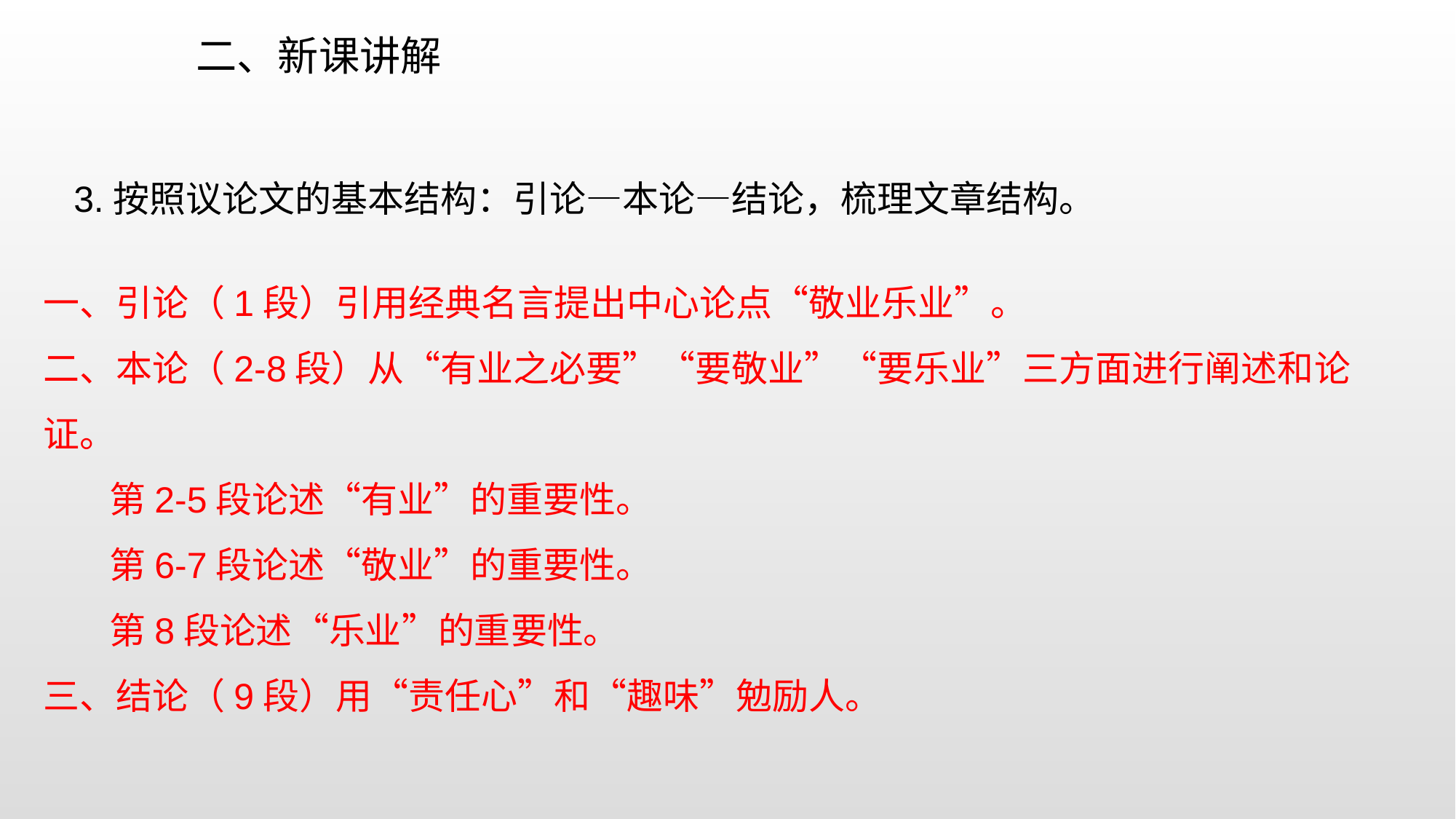

二、新课讲解

3.按照议论文的基本结构：引论—本论—结论，梳理文章结构。
一、引论（1段）引用经典名言提出中心论点“敬业乐业”。
二、本论（2-8段）从“有业之必要”“要敬业”“要乐业”三方面进行阐述和论证。
       第2-5段论述“有业”的重要性。
       第6-7段论述“敬业”的重要性。
       第8段论述“乐业”的重要性。
三、结论（9段）用“责任心”和“趣味”勉励人。